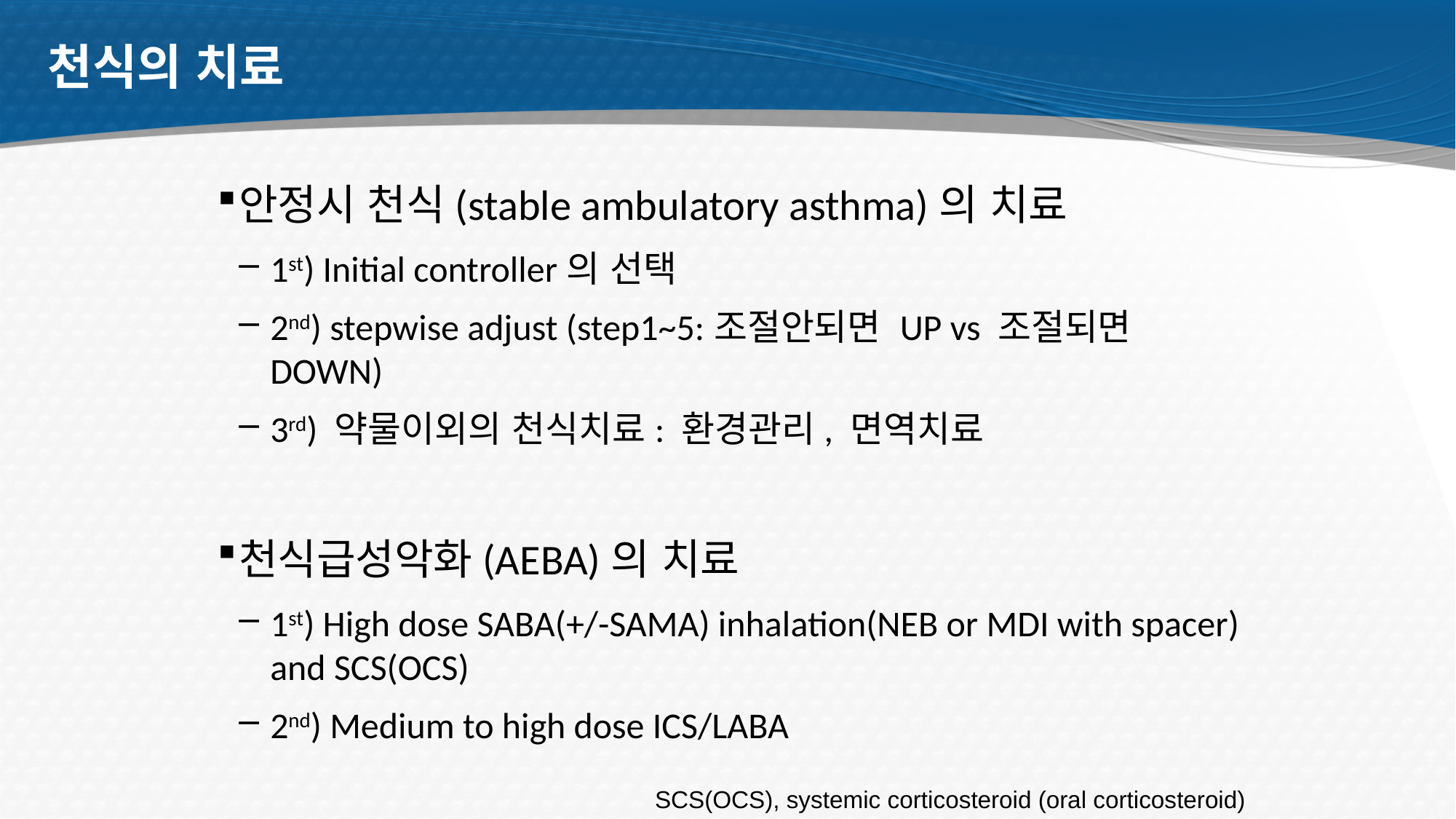

# 천식의 치료
안정시 천식(stable ambulatory asthma)의 치료
1st) Initial controller의 선택
2nd) stepwise adjust (step1~5:조절안되면 UP vs 조절되면 DOWN)
3rd) 약물이외의 천식치료: 환경관리, 면역치료

천식급성악화(AEBA)의 치료
1st) High dose SABA(+/-SAMA) inhalation(NEB or MDI with spacer) and SCS(OCS)
2nd) Medium to high dose ICS/LABA
SCS(OCS), systemic corticosteroid (oral corticosteroid)